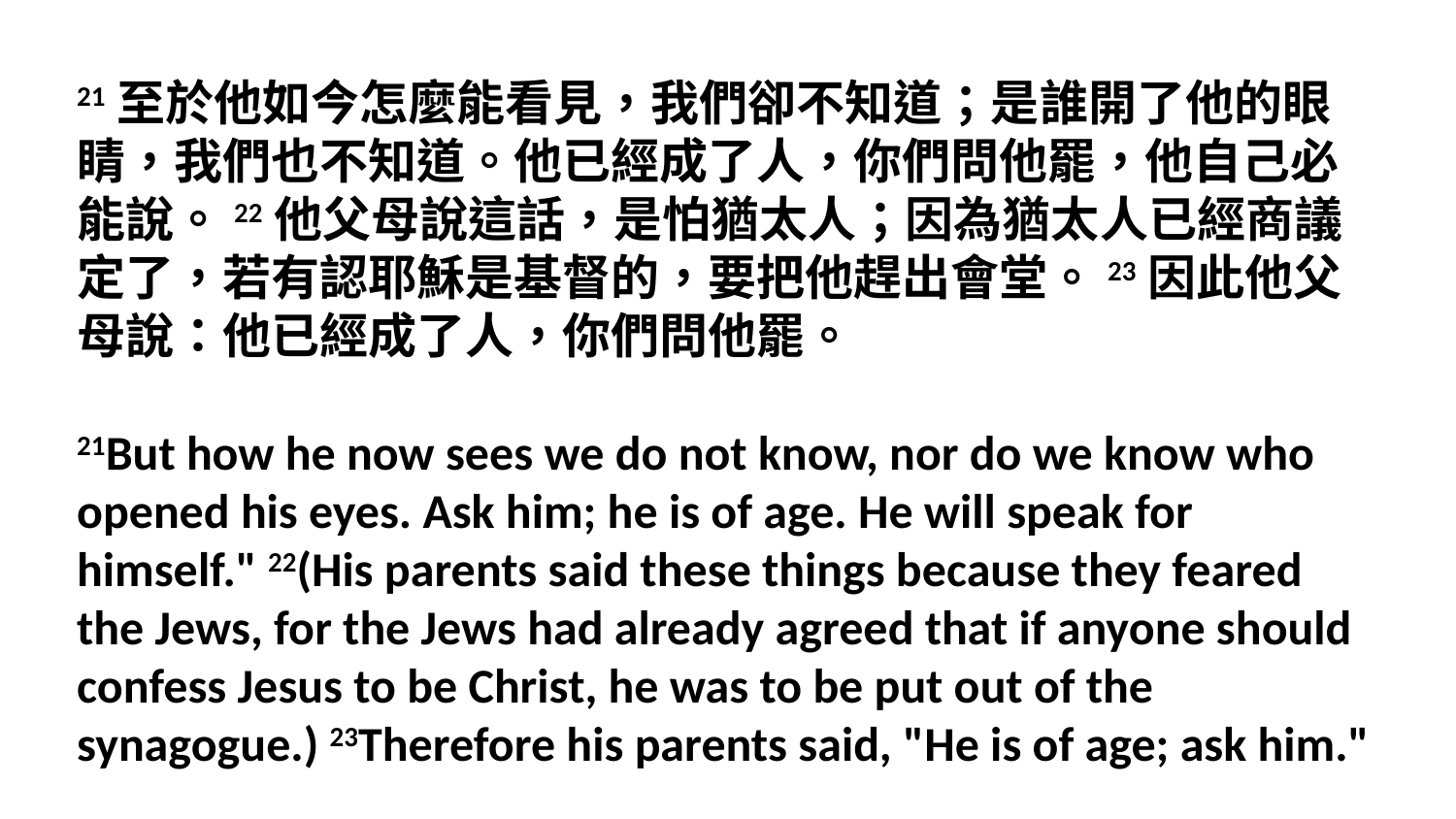

21至於他如今怎麼能看見，我們卻不知道；是誰開了他的眼睛，我們也不知道。他已經成了人，你們問他罷，他自己必能說。22他父母說這話，是怕猶太人；因為猶太人已經商議定了，若有認耶穌是基督的，要把他趕出會堂。23因此他父母說：他已經成了人，你們問他罷。

21But how he now sees we do not know, nor do we know who opened his eyes. Ask him; he is of age. He will speak for himself." 22(His parents said these things because they feared the Jews, for the Jews had already agreed that if anyone should confess Jesus to be Christ, he was to be put out of the synagogue.) 23Therefore his parents said, "He is of age; ask him."